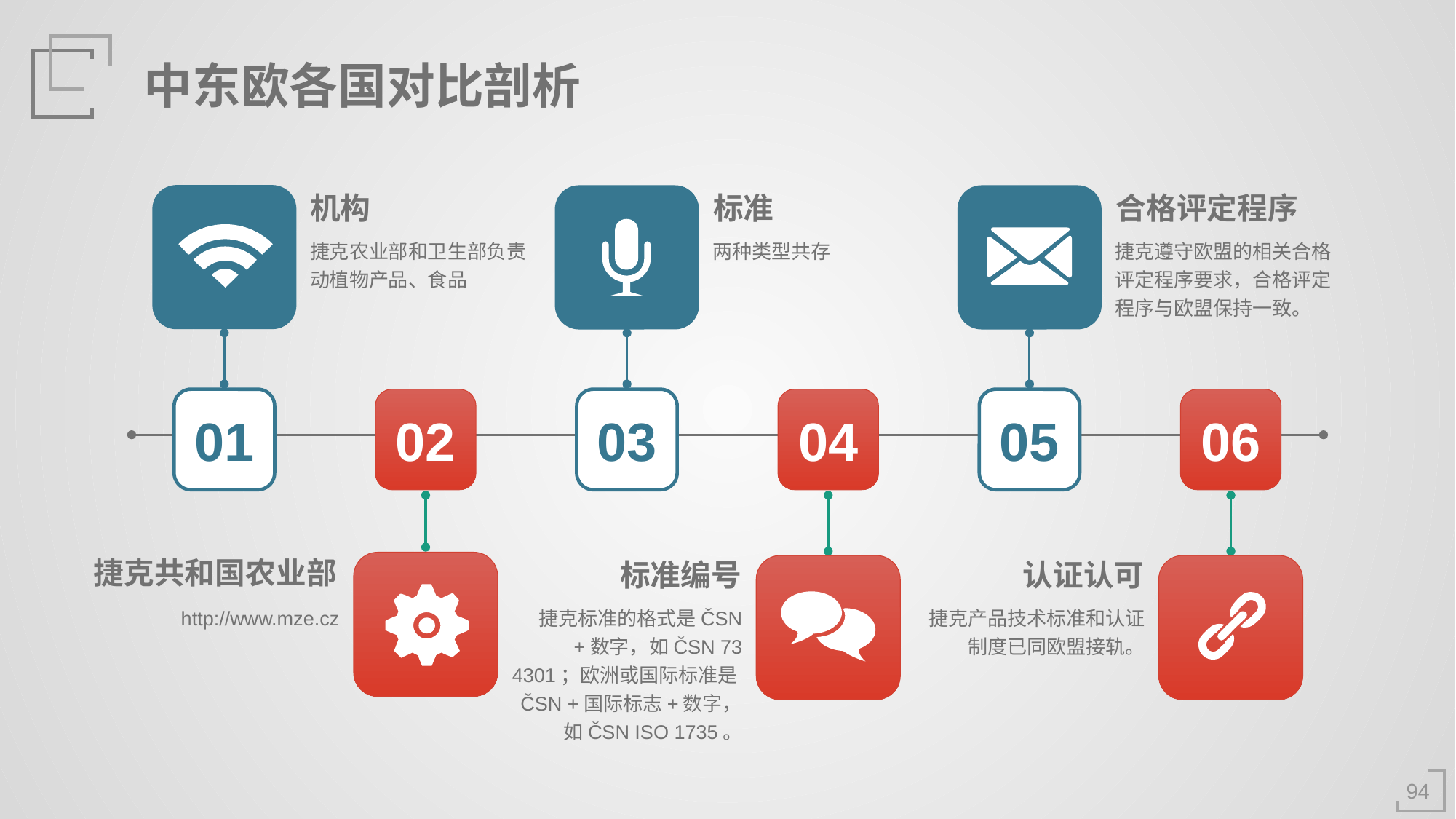

中东欧各国对比剖析
机构
标准
合格评定程序

捷克农业部和卫生部负责动植物产品、食品
两种类型共存

捷克遵守欧盟的相关合格评定程序要求，合格评定程序与欧盟保持一致。
01
02
03
04
05
06

捷克共和国农业部
标准编号
认证认可
http://www.mze.cz
捷克标准的格式是ČSN +数字，如ČSN 73 4301；欧洲或国际标准是ČSN +国际标志+数字，如ČSN ISO 1735。
捷克产品技术标准和认证制度已同欧盟接轨。